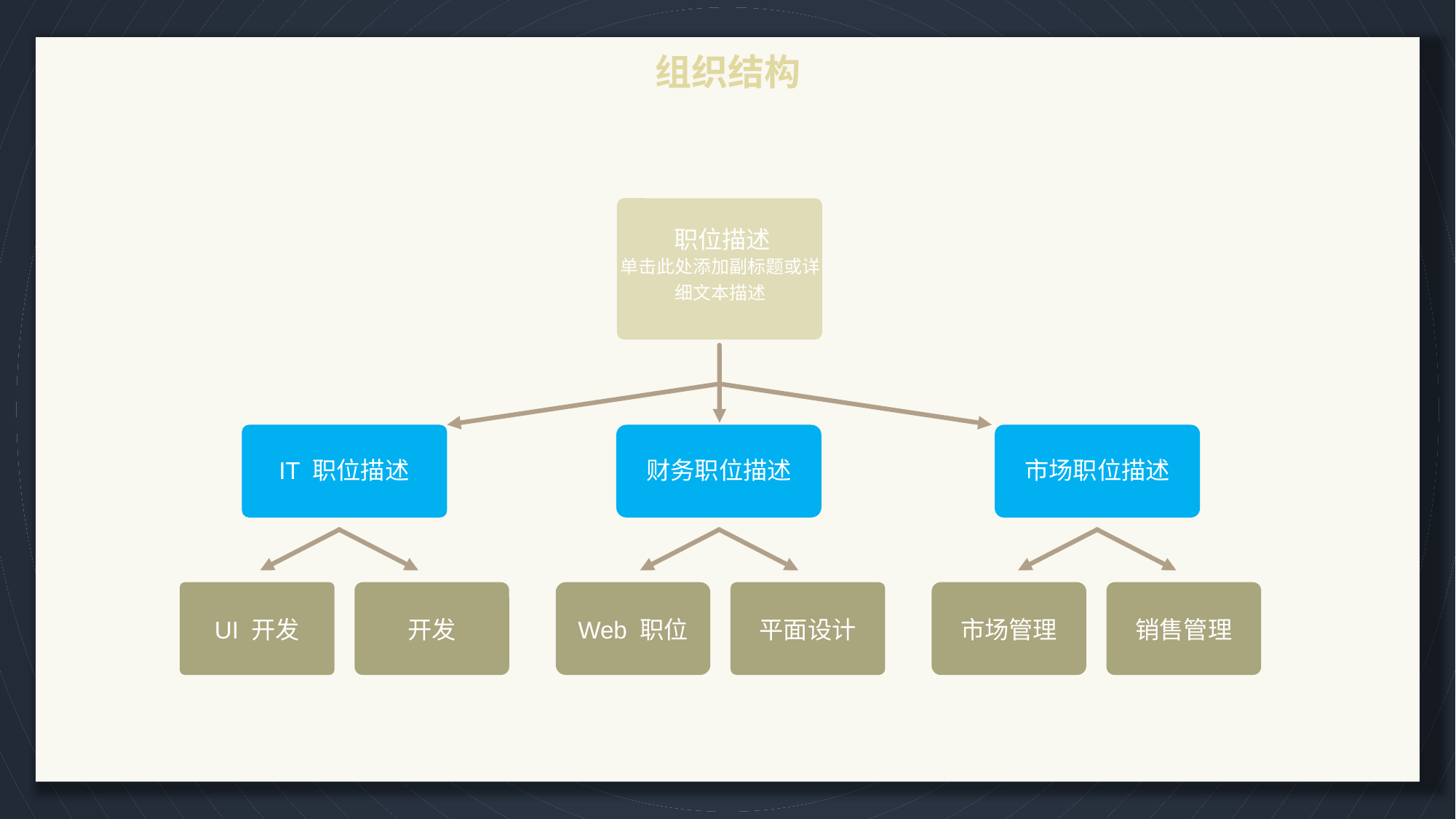

组织结构

职位描述
单击此处添加副标题或详细文本描述

市场职位描述

IT 职位描述

财务职位描述

UI 开发

开发

Web 职位

平面设计

市场管理

销售管理
17